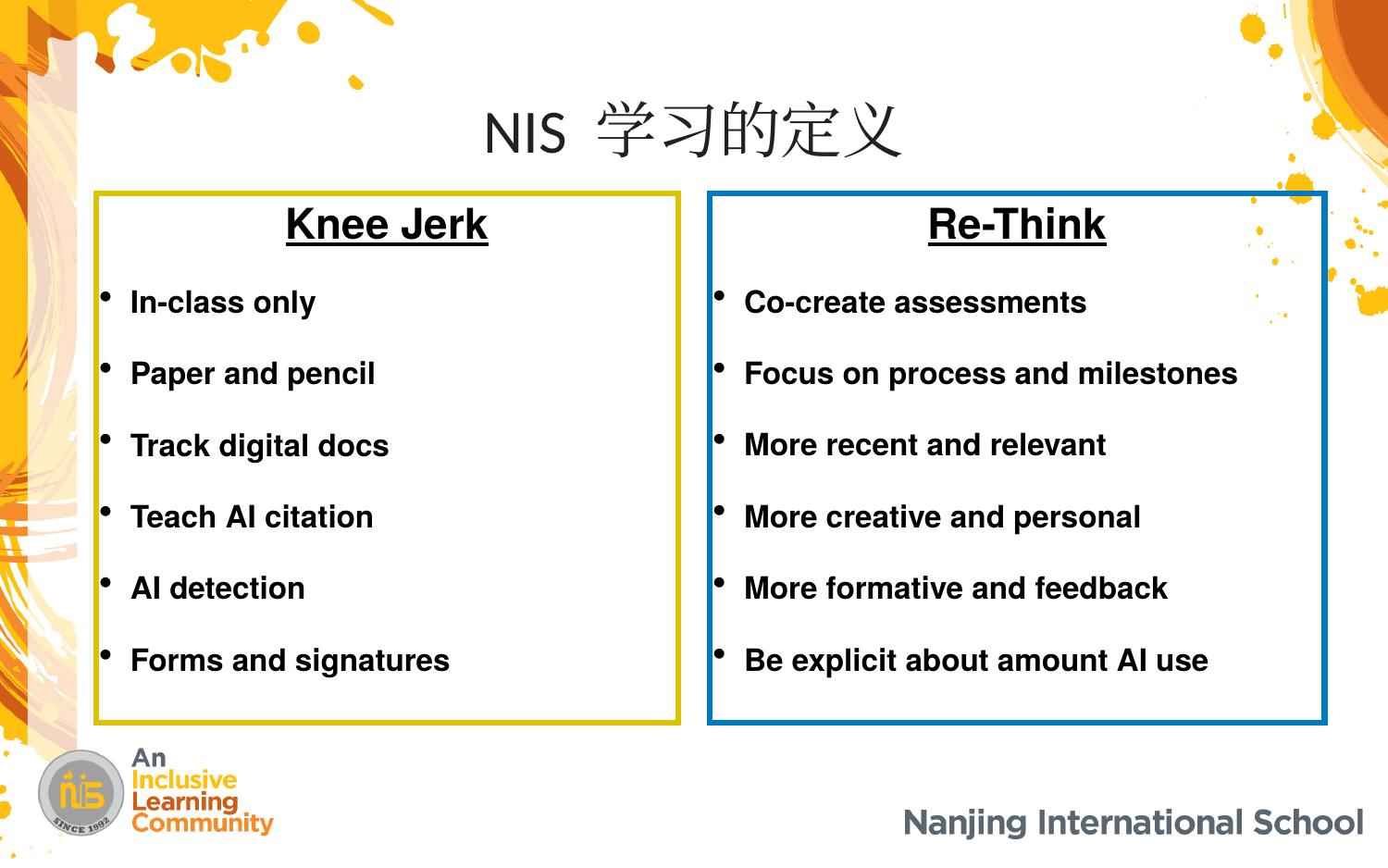

# NIS 学习的定义
Knee Jerk
In-class only
Paper and pencil
Track digital docs
Teach AI citation
AI detection
Forms and signatures

Re-Think
Co-create assessments
Focus on process and milestones
More recent and relevant
More creative and personal
More formative and feedback
Be explicit about amount AI use